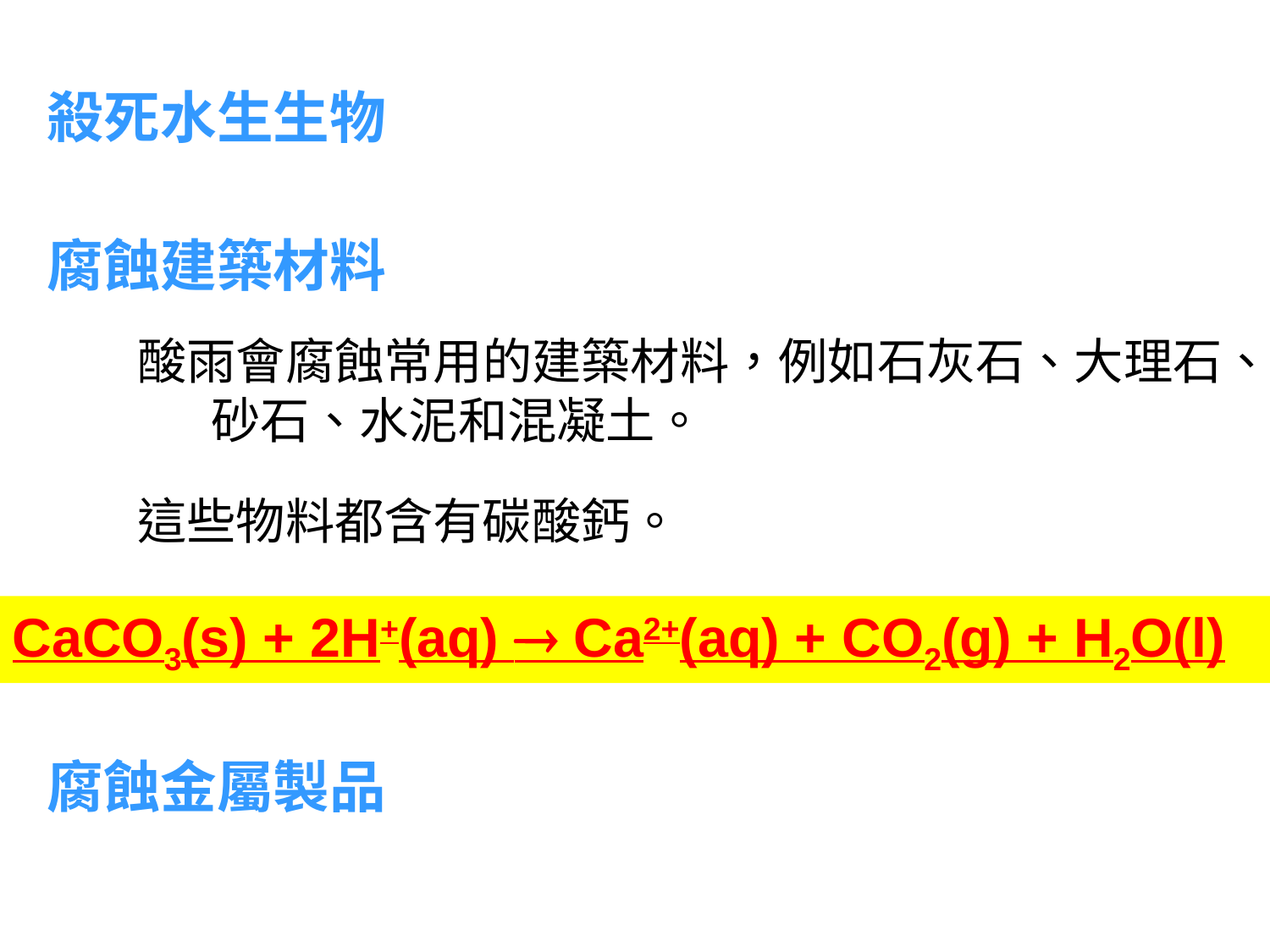

殺死水生生物
腐蝕建築材料
酸雨會腐蝕常用的建築材料，例如石灰石、大理石、砂石、水泥和混凝土。
這些物料都含有碳酸鈣。
CaCO3(s) + 2H+(aq) → Ca2+(aq) + CO2(g) + H2O(l)
腐蝕金屬製品